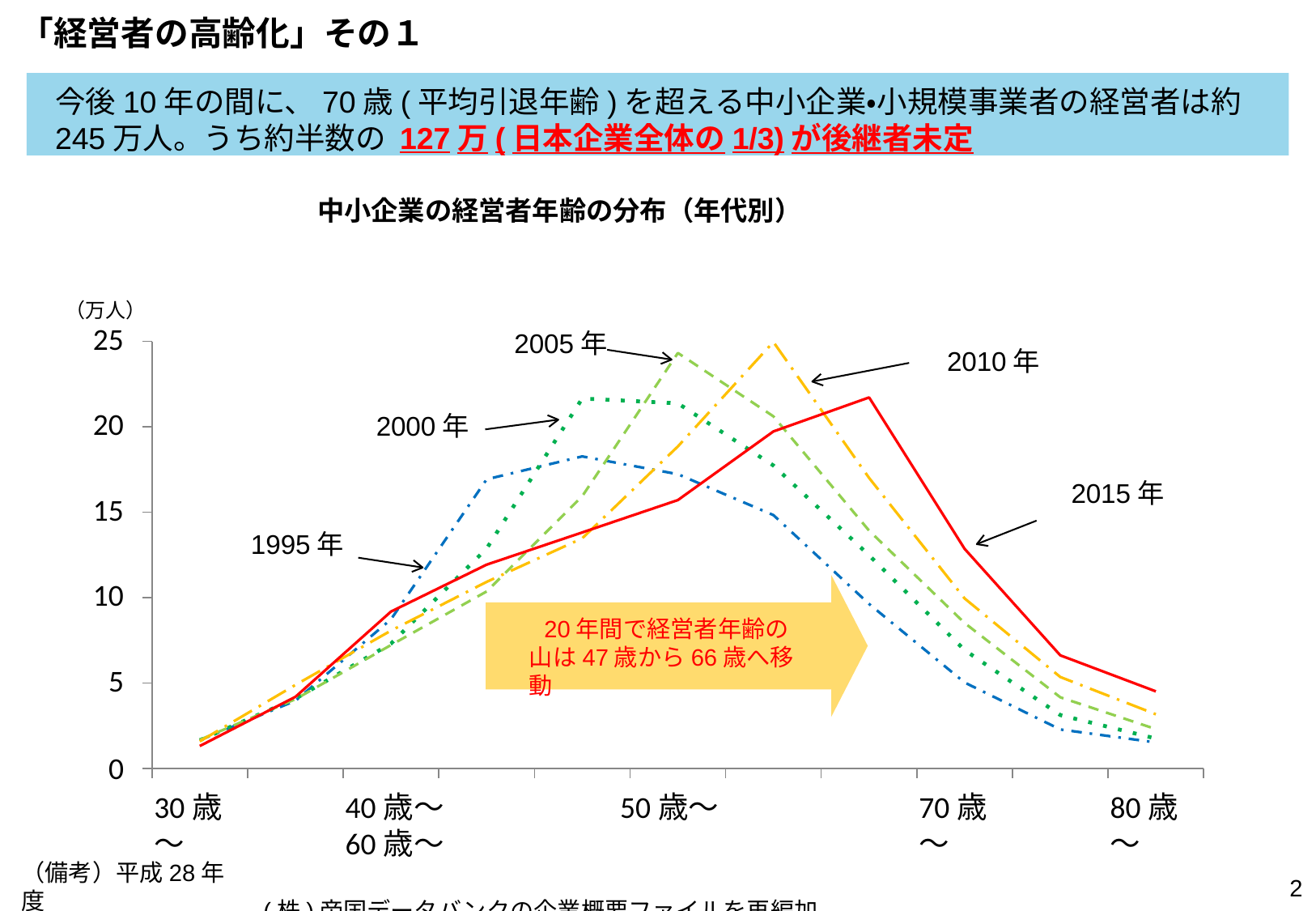

# 「経営者の高齢化」その１
今後10年の間に、70歳(平均引退年齢)を超える中小企業・小規模事業者の経営者は約
245万人。うち約半数の 127万(日本企業全体の1/3)が後継者未定
中小企業の経営者年齢の分布（年代別）
（万人）
25
2005年

2010年

20
2000年

2015年
15
1995年
10

20年間で経営者年齢の 山は47歳から66歳へ移動
5

0

30歳～
40歳～	50歳～	60歳～

(株)帝国データバンクの企業概要ファイルを再編加工
70歳～
80歳～
（備考）平成28年度
2